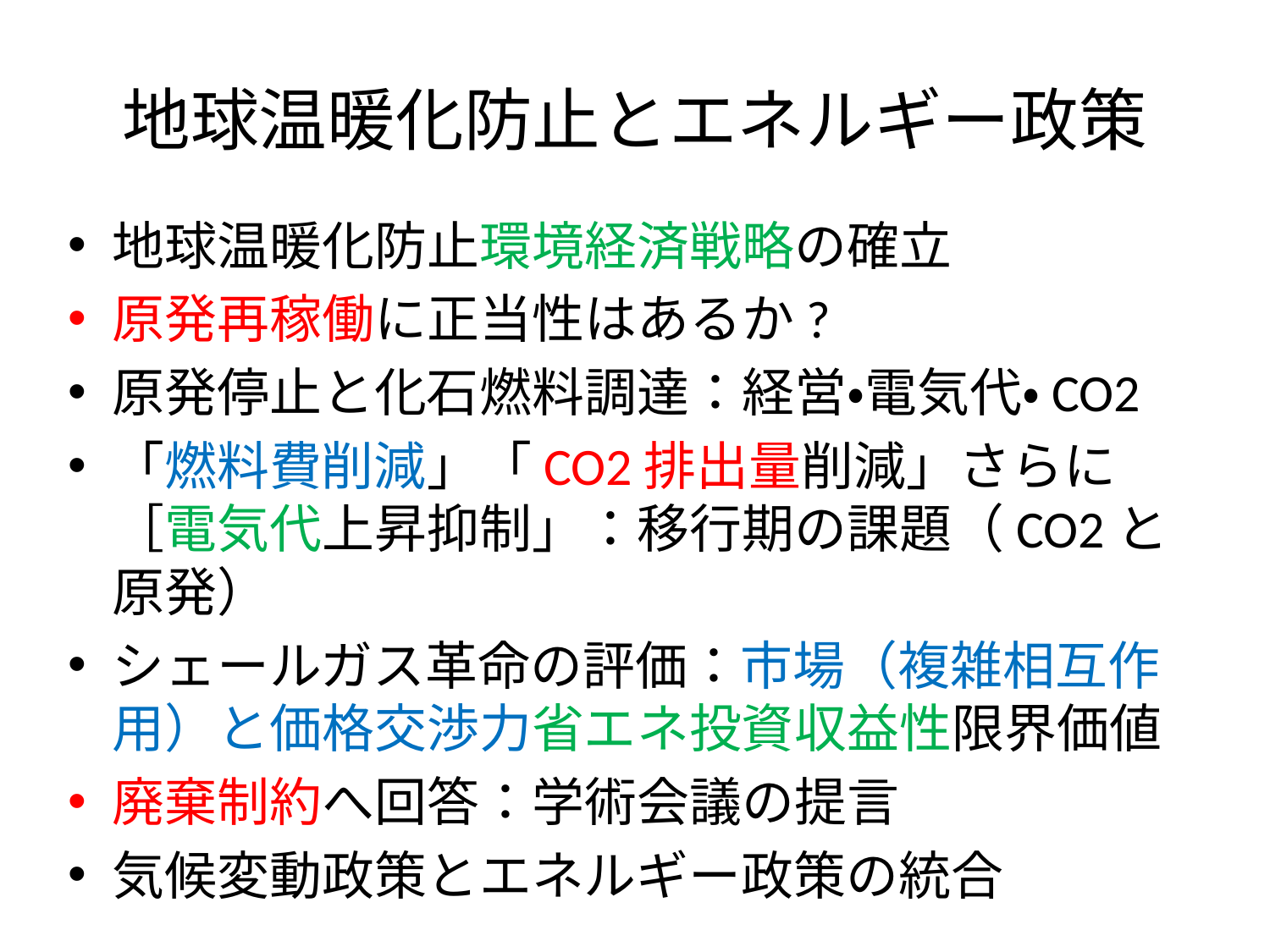

# 地球温暖化防止とエネルギー政策
地球温暖化防止環境経済戦略の確立
原発再稼働に正当性はあるか?
原発停止と化石燃料調達：経営・電気代・CO2
「燃料費削減」「CO2排出量削減」さらに［電気代上昇抑制」：移行期の課題（CO2と原発）
シェールガス革命の評価：市場（複雑相互作用）と価格交渉力省エネ投資収益性限界価値
廃棄制約へ回答：学術会議の提言
気候変動政策とエネルギー政策の統合